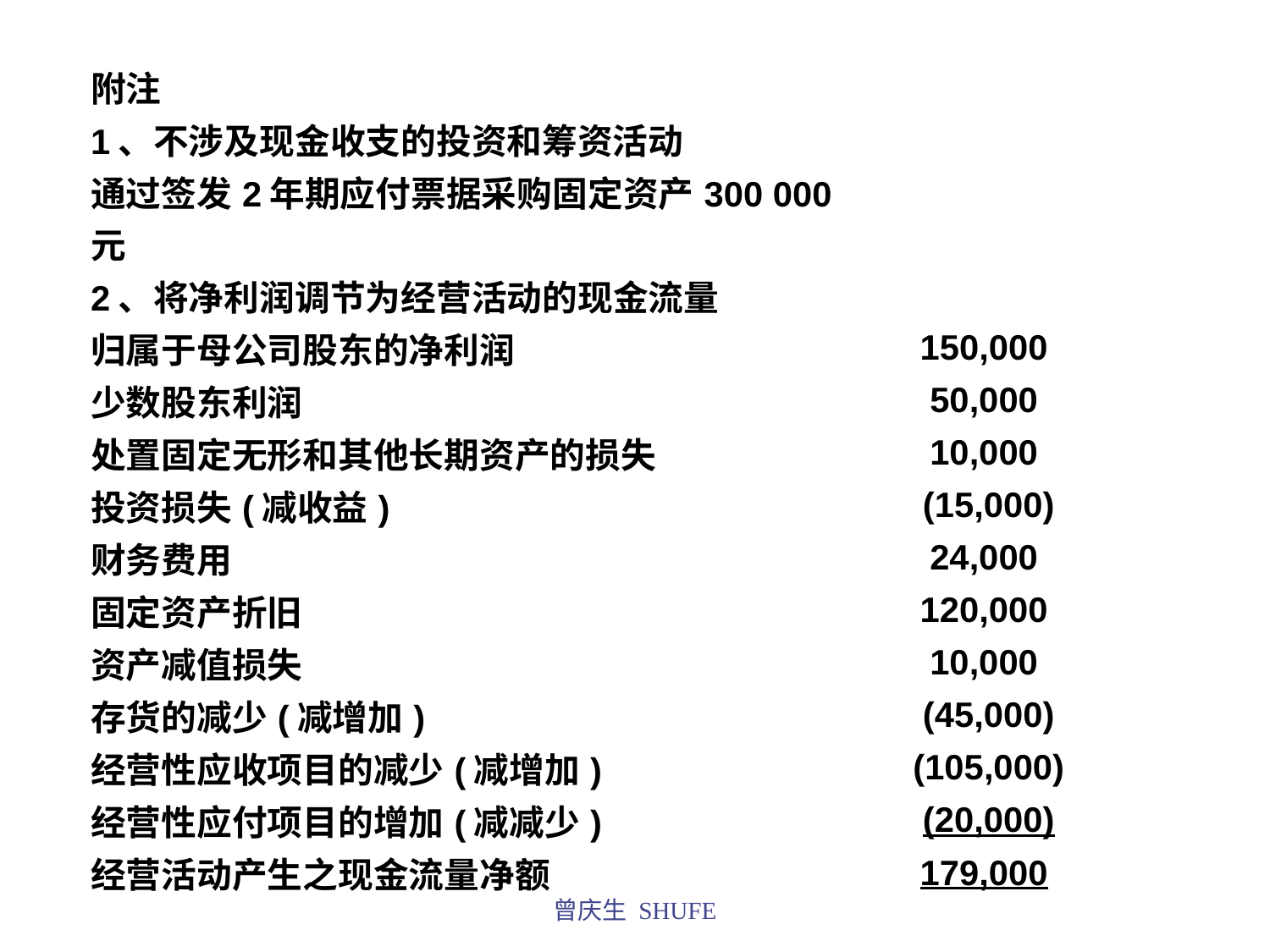

| 附注 |  |
| --- | --- |
| 1、不涉及现金收支的投资和筹资活动 |  |
| 通过签发2年期应付票据采购固定资产300 000元 |  |
| 2、将净利润调节为经营活动的现金流量 |  |
| 归属于母公司股东的净利润 | 150,000 |
| 少数股东利润 | 50,000 |
| 处置固定无形和其他长期资产的损失 | 10,000 |
| 投资损失(减收益) | (15,000) |
| 财务费用 | 24,000 |
| 固定资产折旧 | 120,000 |
| 资产减值损失 | 10,000 |
| 存货的减少(减增加) | (45,000) |
| 经营性应收项目的减少(减增加) | (105,000) |
| 经营性应付项目的增加(减减少) | (20,000) |
| 经营活动产生之现金流量净额 | 179,000 |
曾庆生 SHUFE